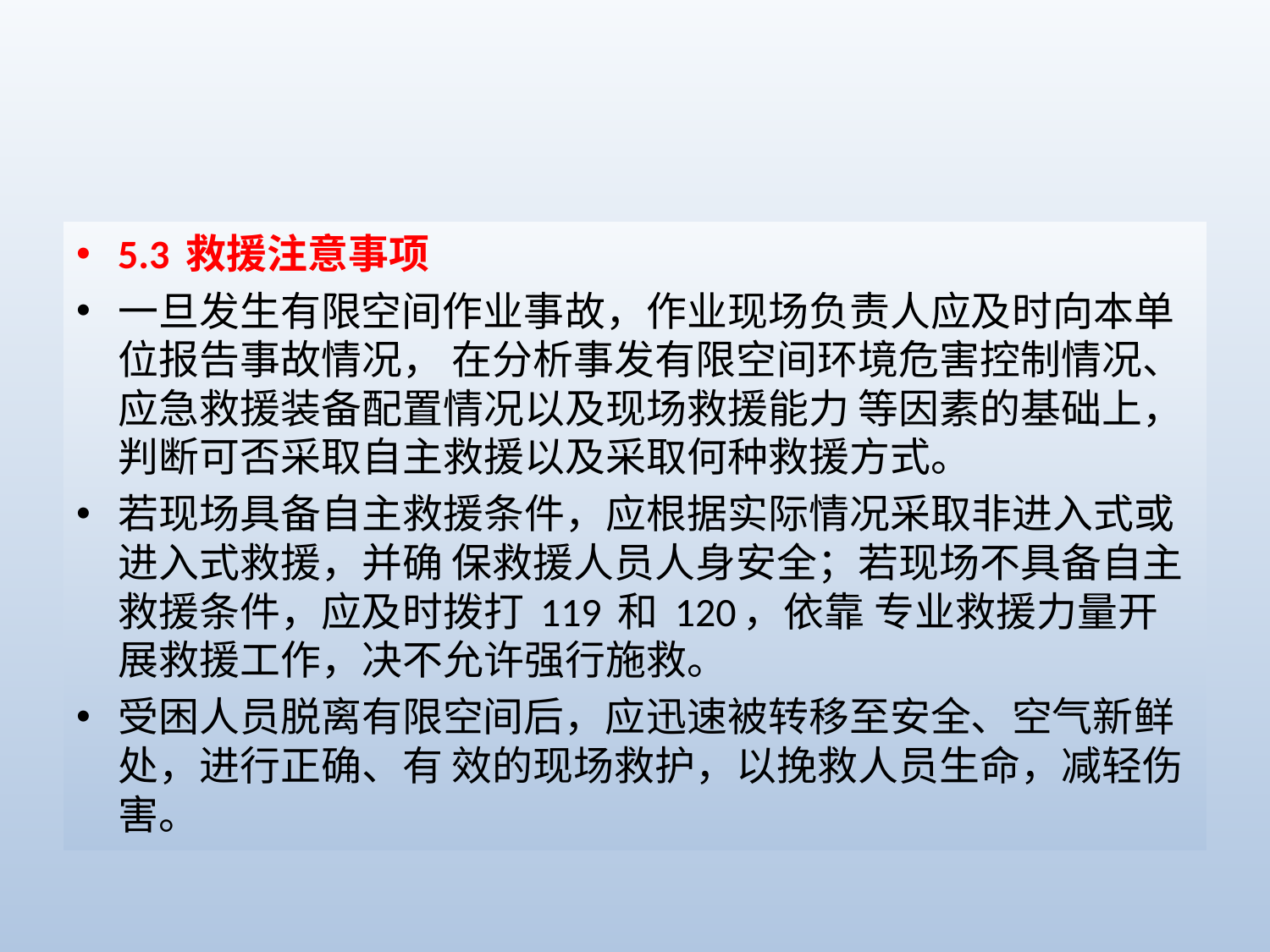

#
5.3 救援注意事项
一旦发生有限空间作业事故，作业现场负责人应及时向本单位报告事故情况， 在分析事发有限空间环境危害控制情况、应急救援装备配置情况以及现场救援能力 等因素的基础上，判断可否采取自主救援以及采取何种救援方式。
若现场具备自主救援条件，应根据实际情况采取非进入式或进入式救援，并确 保救援人员人身安全；若现场不具备自主救援条件，应及时拨打 119 和 120，依靠 专业救援力量开展救援工作，决不允许强行施救。
受困人员脱离有限空间后，应迅速被转移至安全、空气新鲜处，进行正确、有 效的现场救护，以挽救人员生命，减轻伤害。